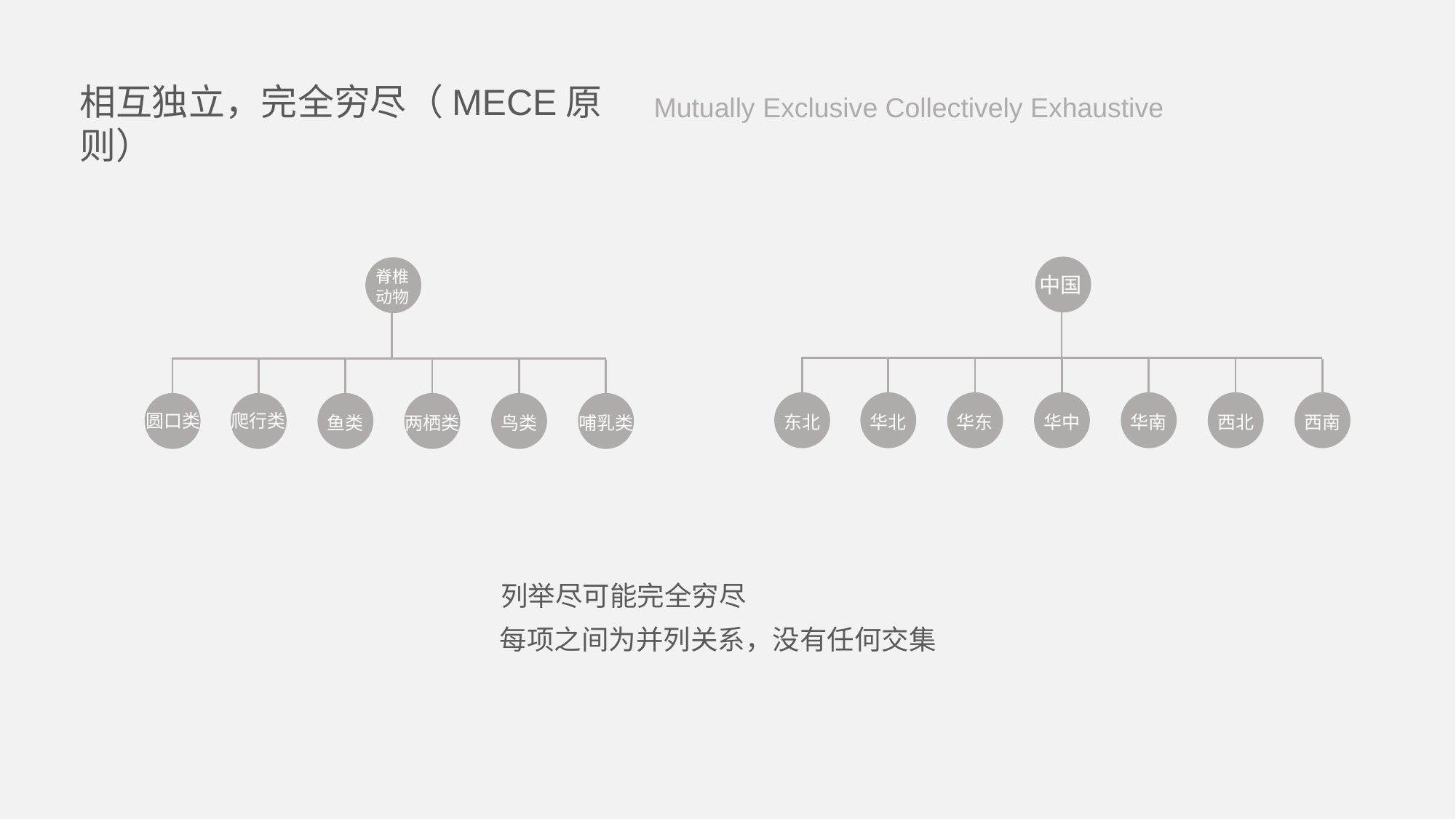

相互独立，完全穷尽（MECE原则）
Mutually Exclusive Collectively Exhaustive

中国

东北

华北

华东

华中

华南

西北

西南

脊椎
动物

圆口类

爬行类

鱼类

两栖类

鸟类

哺乳类
列举尽可能完全穷尽
每项之间为并列关系，没有任何交集